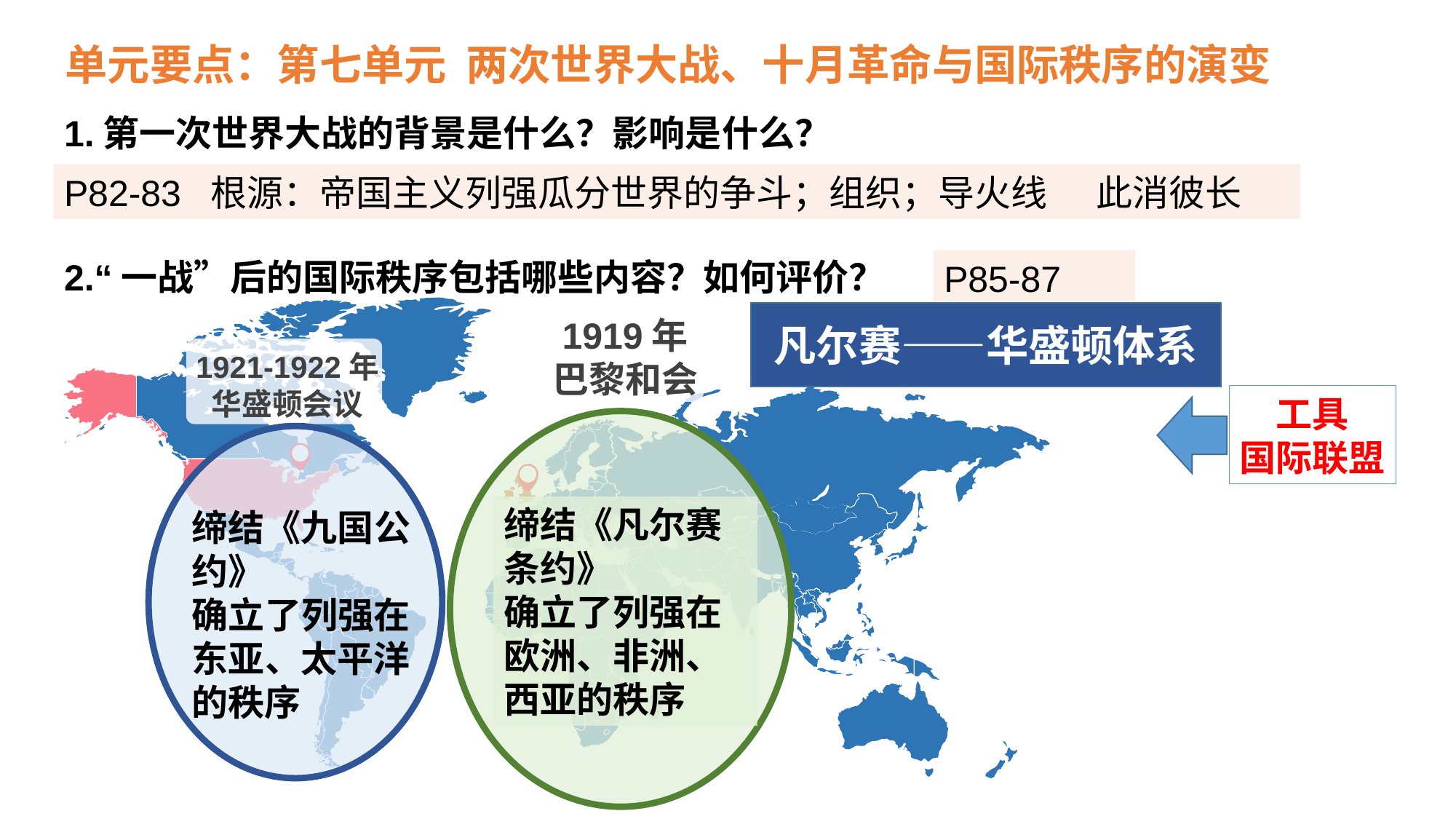

单元要点：第七单元  两次世界大战、十月革命与国际秩序的演变
1.第一次世界大战的背景是什么？影响是什么？

2.“一战”后的国际秩序包括哪些内容？如何评价？
P82-83  根源：帝国主义列强瓜分世界的争斗；组织；导火线      此消彼长
P85-87

1919年
巴黎和会
凡尔赛——华盛顿体系

1921-1922年
华盛顿会议
工具
国际联盟

缔结《凡尔赛条约》
确立了列强在欧洲、非洲、西亚的秩序

缔结《九国公约》
确立了列强在东亚、太平洋的秩序